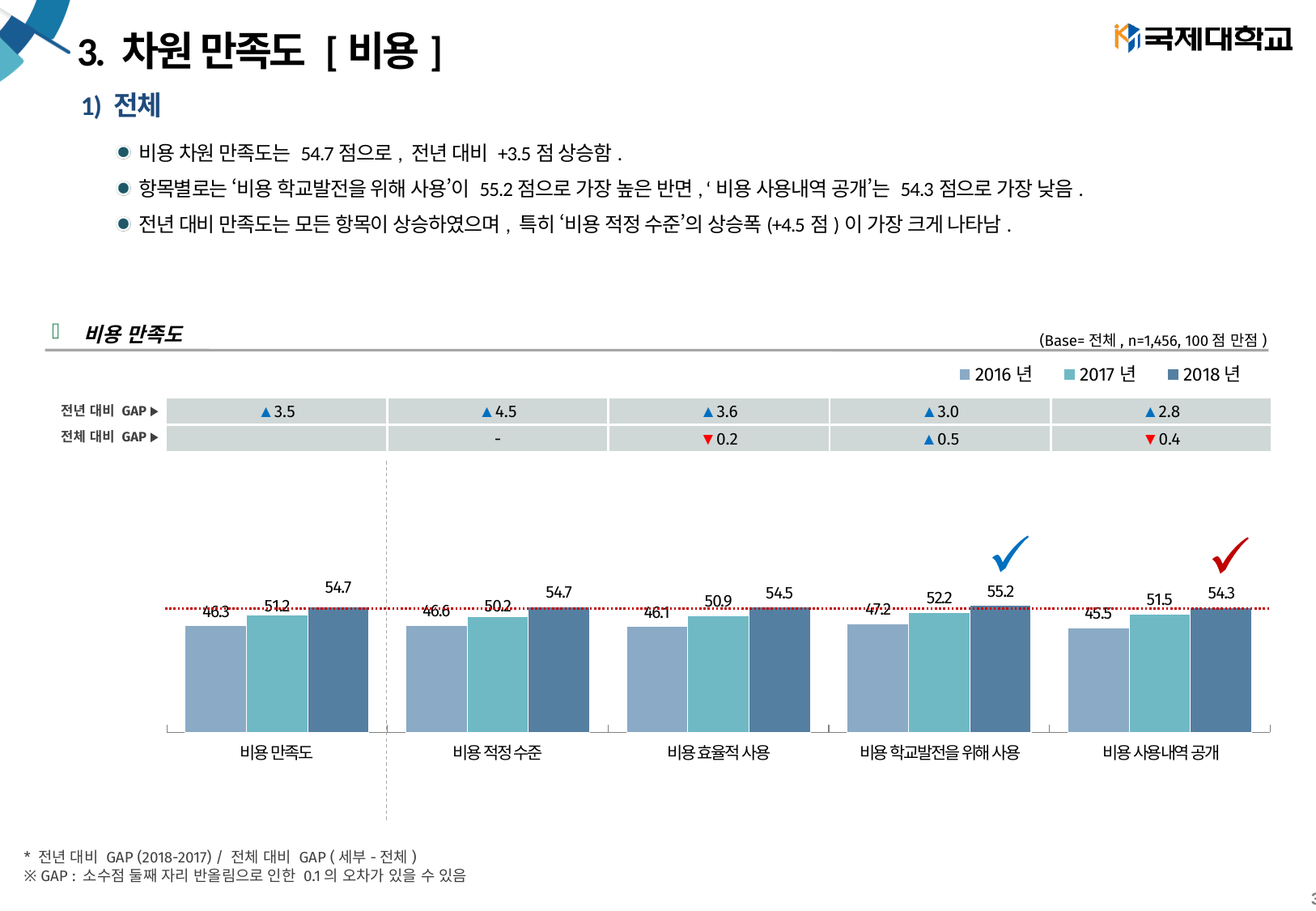

# 3. 차원 만족도 [비용]
1) 전체
비용 차원 만족도는 54.7점으로, 전년 대비 +3.5점 상승함.
항목별로는 ‘비용 학교발전을 위해 사용’이 55.2점으로 가장 높은 반면, ‘비용 사용내역 공개’는 54.3점으로 가장 낮음.
전년 대비 만족도는 모든 항목이 상승하였으며, 특히 ‘비용 적정 수준’의 상승폭(+4.5점)이 가장 크게 나타남.
비용 만족도
(Base=전체, n=1,456, 100점 만점)

### Chart

| Category | 2016년 | 2017년 | 2018년 |
|---|---|---|---|
| ● 비용 만족도 | 46.3397567460317 | 51.186752136752126 | 54.702408433508175 |
| 비용 적정 수준 | 46.55328612244893 | 50.22289377289379 | 54.74705474709631 |
| 비용 효율적 사용 | 46.05441959183665 | 50.88431013431017 | 54.53601108048469 |
| 비용 학교발전을 위해 사용 | 47.16553102040813 | 52.156288156288184 | 55.193905817347535 |
| 비용 사용내역 공개 | 45.54950081743868 | 51.48351648351656 | 54.34027777798599 |
| ▲3.5 | ▲4.5 | ▲3.6 | ▲3.0 | ▲2.8 |
| --- | --- | --- | --- | --- |
|  | - | ▼0.2 | ▲0.5 | ▼0.4 |
전년 대비 GAP ▶
전체 대비 GAP ▶

| 비용 만족도 | 비용 적정 수준 | 비용 효율적 사용 | 비용 학교발전을 위해 사용 | 비용 사용내역 공개 |
| --- | --- | --- | --- | --- |
* 전년 대비 GAP (2018-2017) / 전체 대비 GAP (세부-전체)
※ GAP : 소수점 둘째 자리 반올림으로 인한 0.1의 오차가 있을 수 있음